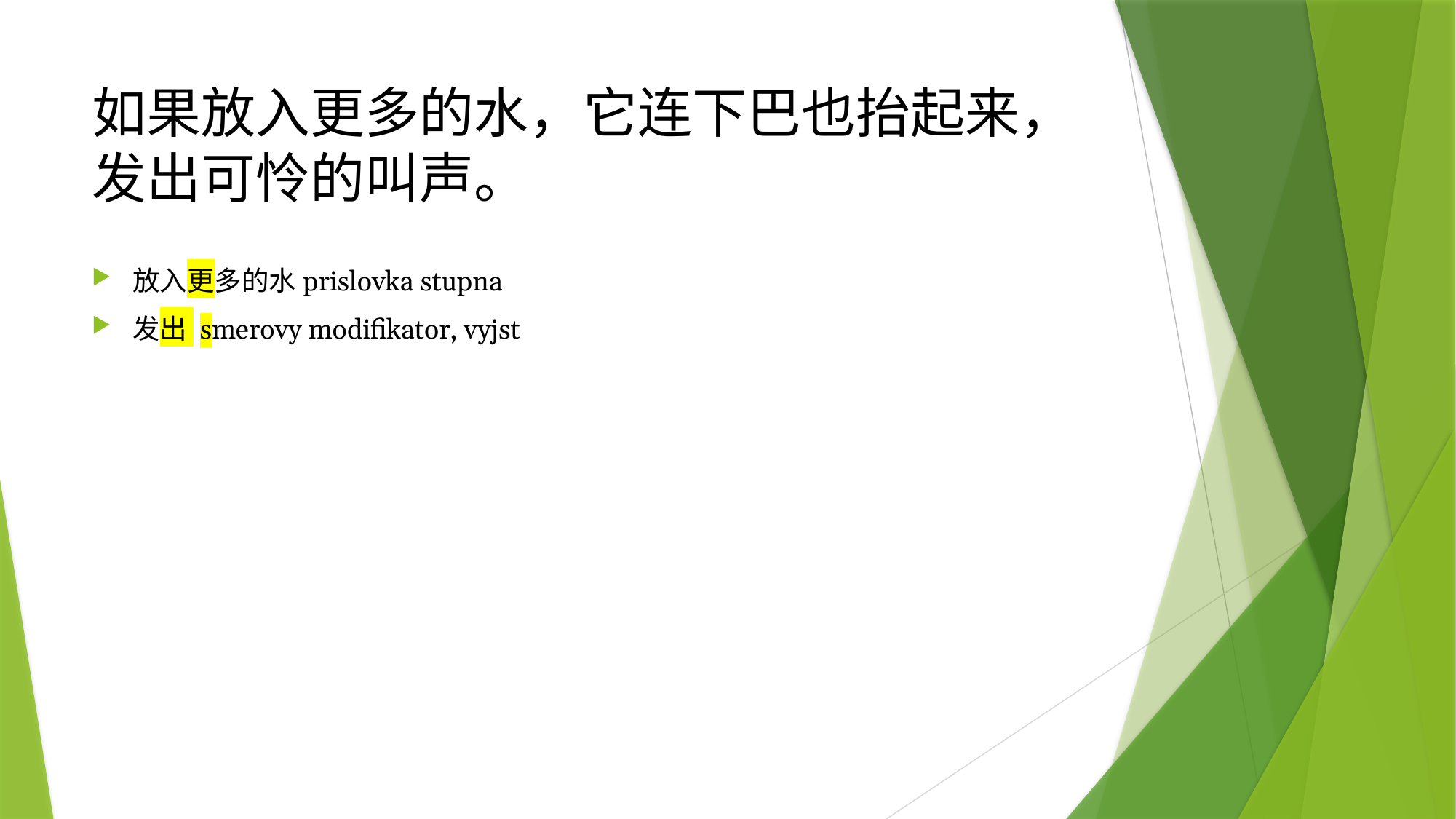

# 如果放入更多的水，它连下巴也抬起来，发出可怜的叫声。
放入更多的水prislovka stupna
发出 smerovy modifikator, vyjst